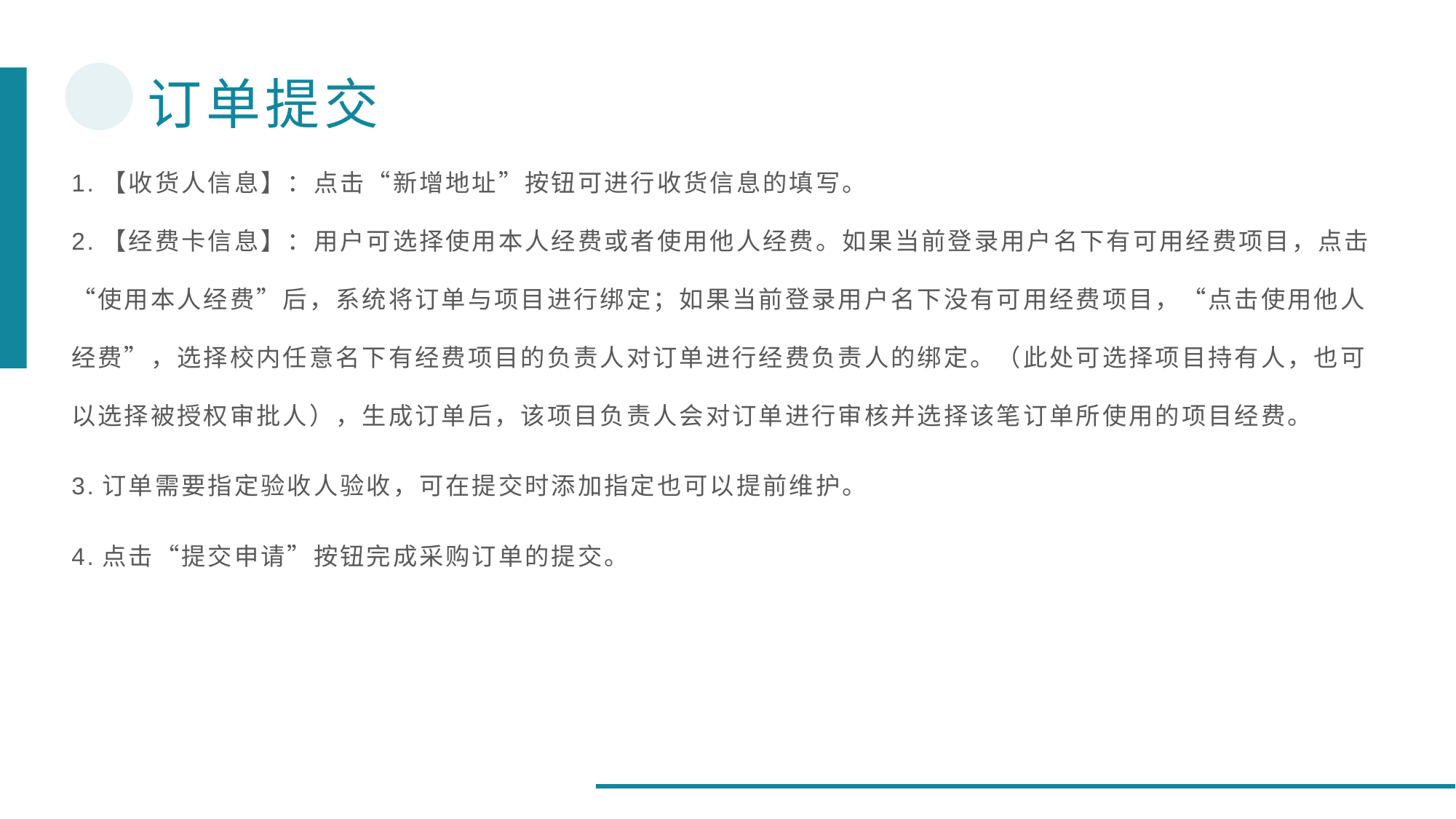

# 订单提交

1.【收货人信息】：点击“新增地址”按钮可进行收货信息的填写。
2.【经费卡信息】：用户可选择使用本人经费或者使用他人经费。如果当前登录用户名下有可用经费项目，点击“使用本人经费”后，系统将订单与项目进行绑定；如果当前登录用户名下没有可用经费项目，“点击使用他人经费”，选择校内任意名下有经费项目的负责人对订单进行经费负责人的绑定。（此处可选择项目持有人，也可以选择被授权审批人），生成订单后，该项目负责人会对订单进行审核并选择该笔订单所使用的项目经费。
3.订单需要指定验收人验收，可在提交时添加指定也可以提前维护。
4.点击“提交申请”按钮完成采购订单的提交。